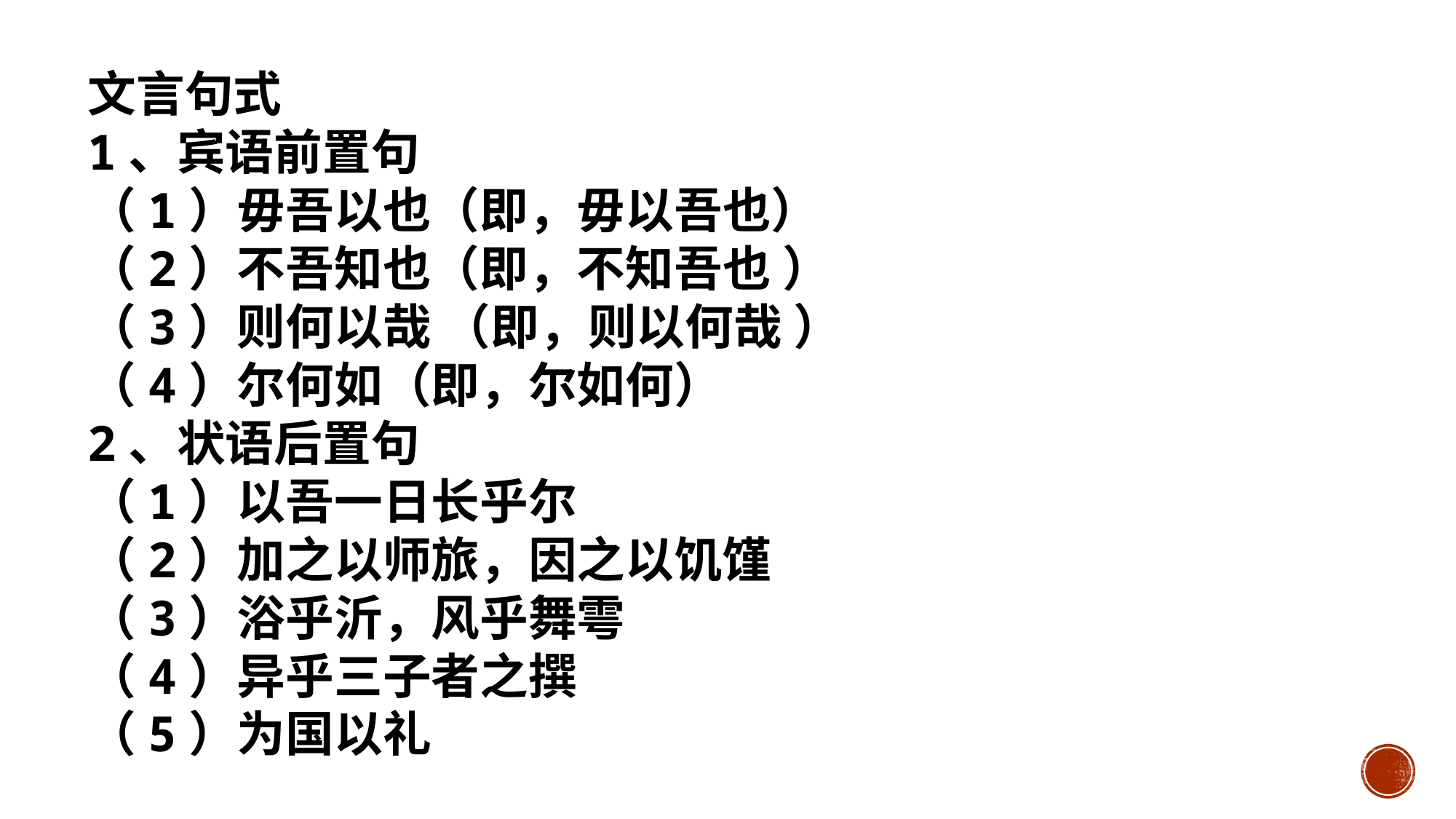

文言句式
1、宾语前置句
（1）毋吾以也（即，毋以吾也）
（2）不吾知也（即，不知吾也 ）
（3）则何以哉 （即，则以何哉 ）
（4）尔何如（即，尔如何）
2、状语后置句
（1）以吾一日长乎尔
（2）加之以师旅，因之以饥馑
（3）浴乎沂，风乎舞雩
（4）异乎三子者之撰
（5）为国以礼